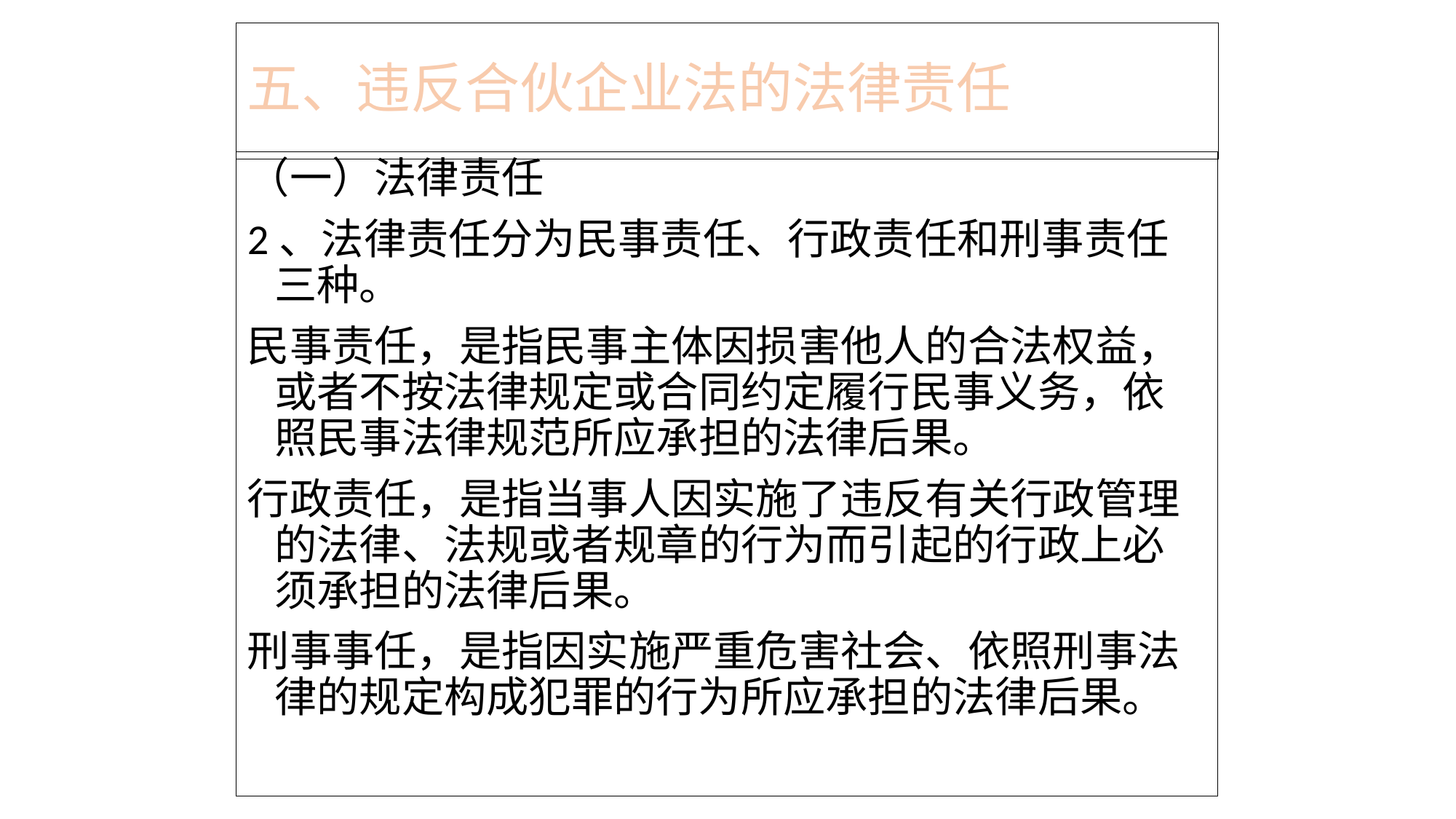

# 五、违反合伙企业法的法律责任
（一）法律责任
2、法律责任分为民事责任、行政责任和刑事责任三种。
民事责任，是指民事主体因损害他人的合法权益，或者不按法律规定或合同约定履行民事义务，依照民事法律规范所应承担的法律后果。
行政责任，是指当事人因实施了违反有关行政管理的法律、法规或者规章的行为而引起的行政上必须承担的法律后果。
刑事事任，是指因实施严重危害社会、依照刑事法律的规定构成犯罪的行为所应承担的法律后果。